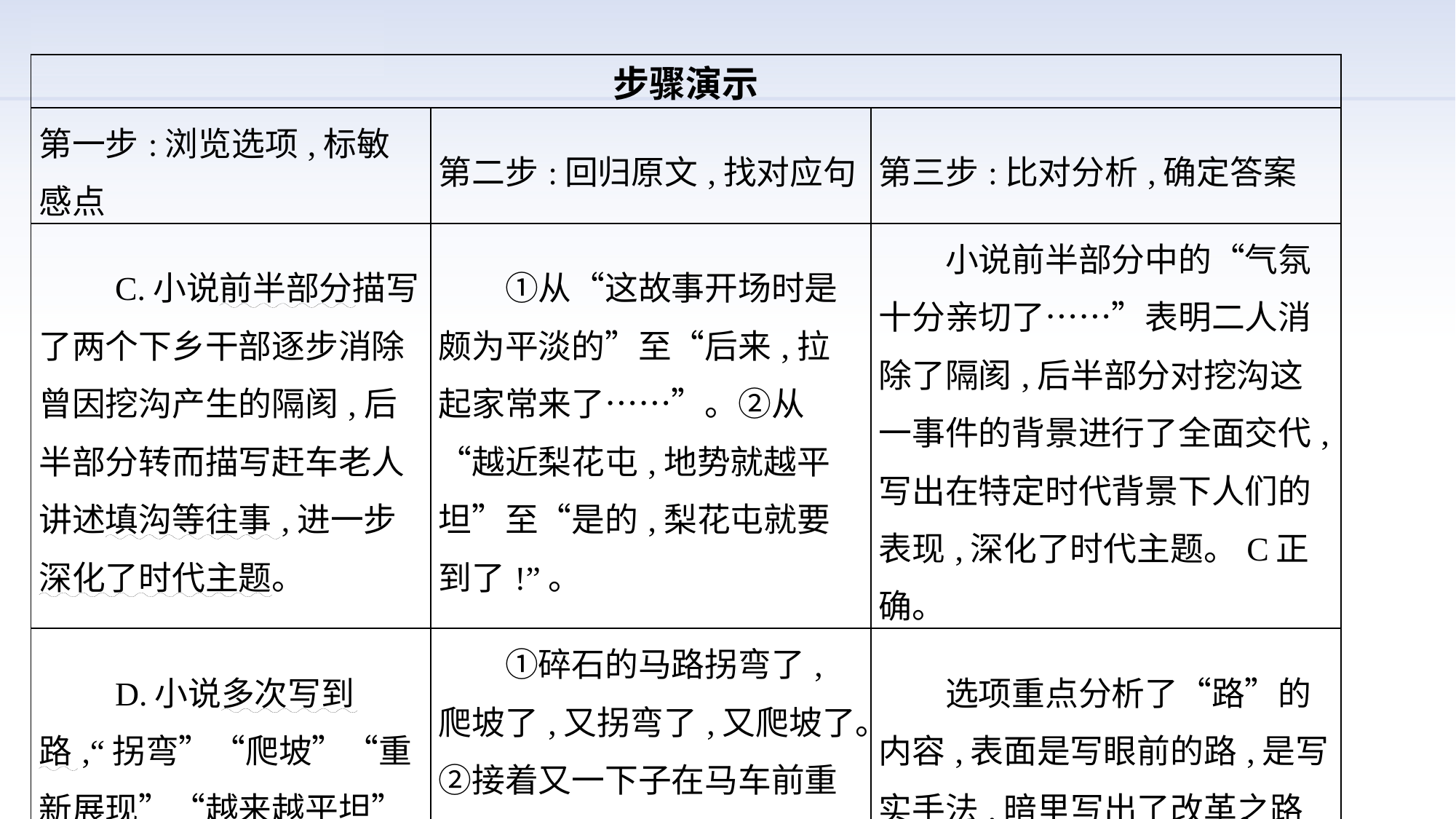

| 步骤演示 |  |  |
| --- | --- | --- |
| 第一步:浏览选项,标敏感点 | 第二步:回归原文,找对应句 | 第三步:比对分析,确定答案 |
| C.小说前半部分描写了两个下乡干部逐步消除曾因挖沟产生的隔阂,后半部分转而描写赶车老人讲述填沟等往事,进一步深化了时代主题。 | ①从“这故事开场时是颇为平淡的”至“后来,拉起家常来了……”。②从“越近梨花屯,地势就越平坦”至“是的,梨花屯就要到了!”。 | 小说前半部分中的“气氛十分亲切了……”表明二人消除了隔阂,后半部分对挖沟这一事件的背景进行了全面交代,写出在特定时代背景下人们的表现,深化了时代主题。C正确。 |
| D.小说多次写到路,“拐弯”“爬坡”“重新展现”“越来越平坦”等,既是写实,又使最后一段自然地传达出“柳暗花明又一村”的愿景。 | ①碎石的马路拐弯了,爬坡了,又拐弯了,又爬坡了。②接着又一下子在马车前重新展现出来,一直延伸到老远的山垭口……③越近梨花屯,地势就越平坦,心里也越舒畅。 | 选项重点分析了“路”的内容,表面是写眼前的路,是写实手法,暗里写出了改革之路的弯曲、起伏,“越近梨花屯,地势就越平坦”传达出对改革发展前景的向往。D正确。 |